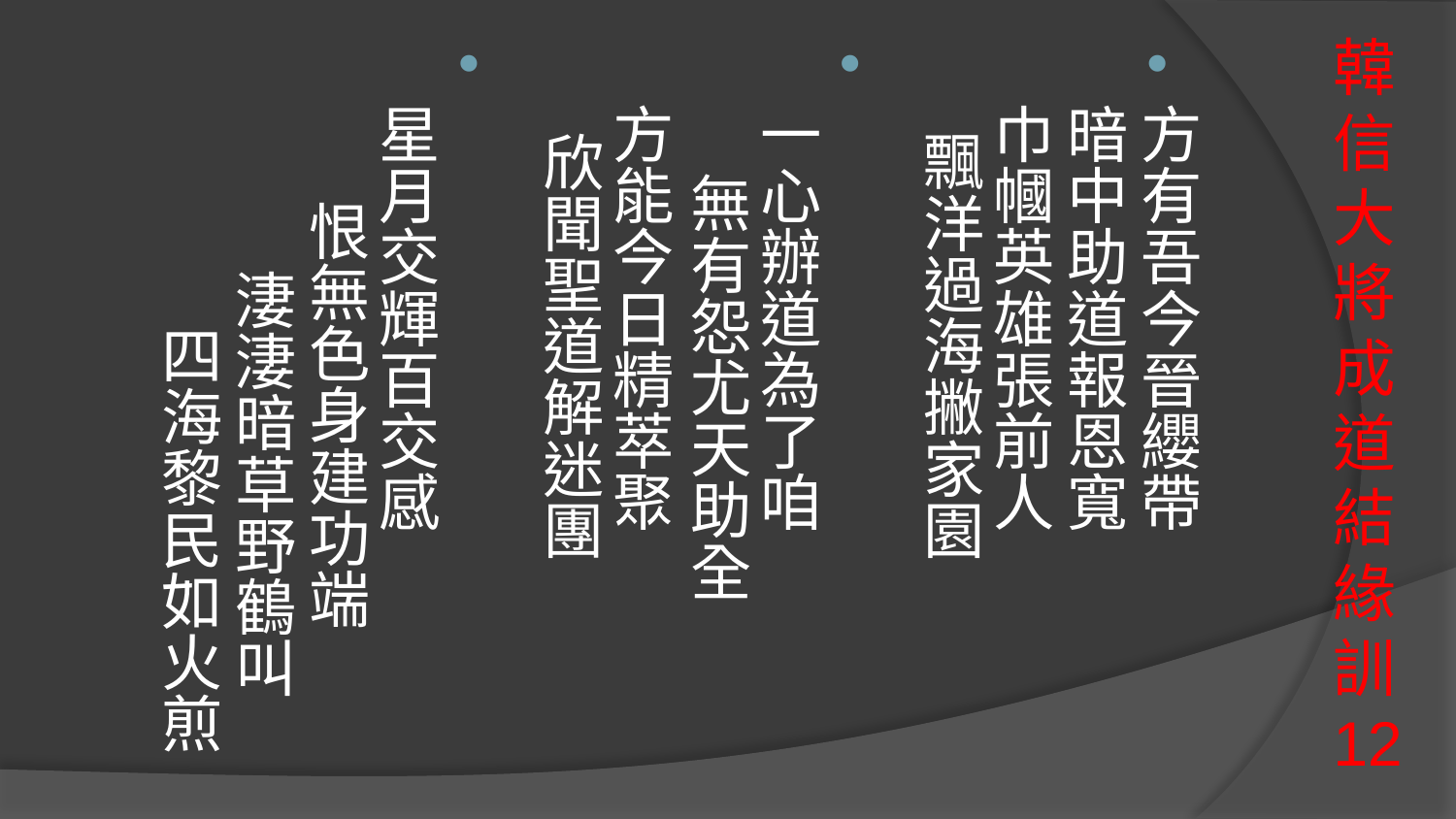

# 韓信大將成道結緣訓12
方有吾今晉纓帶                  暗中助道報恩寬
巾幗英雄張前人                    飄洋過海撇家園
一心辦道為了咱                       無有怨尤天助全
方能今日精萃聚                    欣聞聖道解迷團
星月交輝百交感                         恨無色身建功端                       淒淒暗草野鶴叫                      四海黎民如火煎